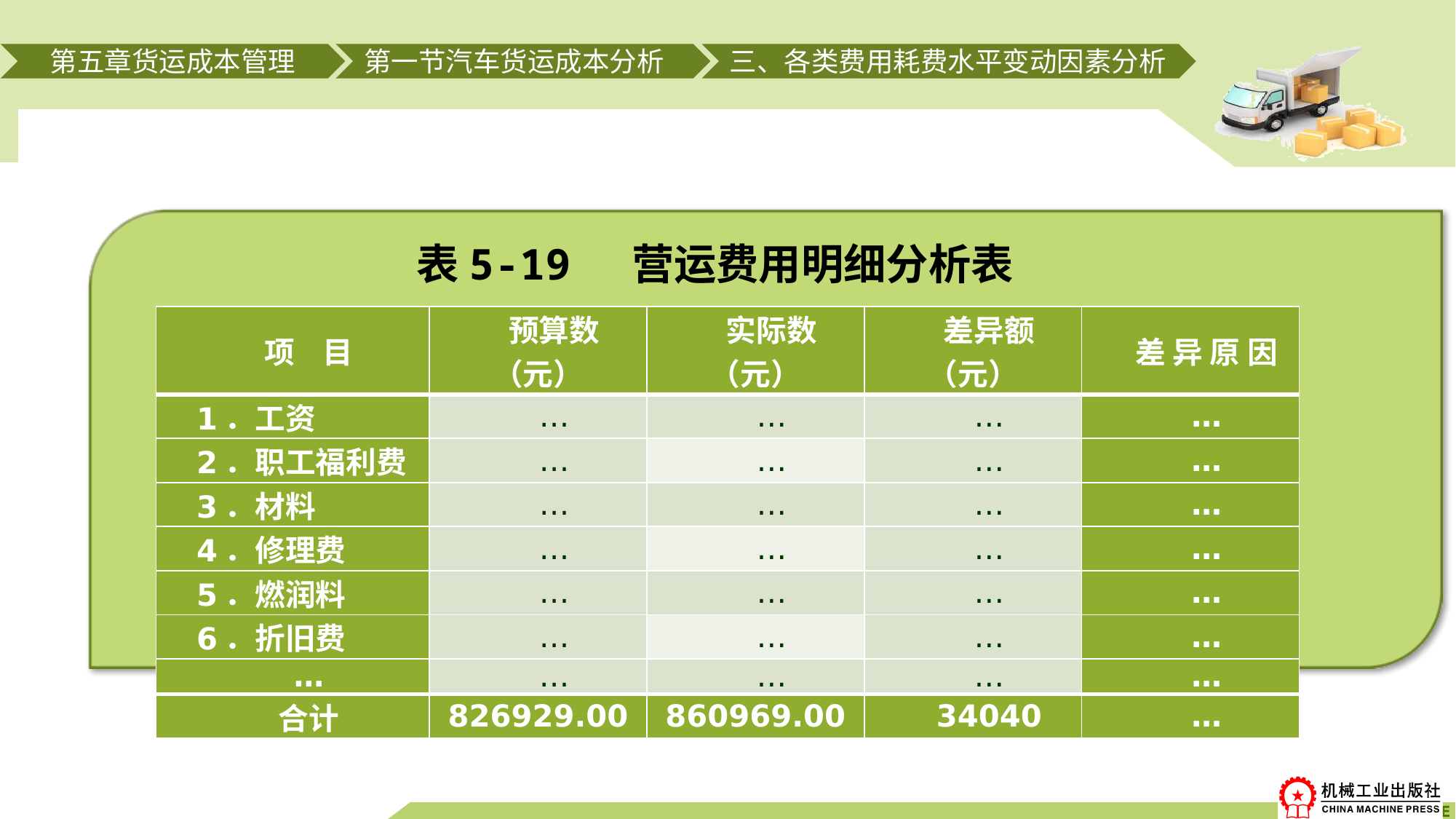

第五章货运成本管理
第一节汽车货运成本分析
三、各类费用耗费水平变动因素分析

# 表5-19  营运费用明细分析表
| 项 目 | 预算数（元） | 实际数（元） | 差异额（元） | 差 异 原 因 |
| --- | --- | --- | --- | --- |
| 1．工资 | … | … | … | … |
| 2．职工福利费 | … | … | … | … |
| 3．材料 | … | … | … | … |
| 4．修理费 | … | … | … | … |
| 5．燃润料 | … | … | … | … |
| 6．折旧费 | … | … | … | … |
| … | … | … | … | … |
| 合计 | 826929.00 | 860969.00 | 34040 | … |